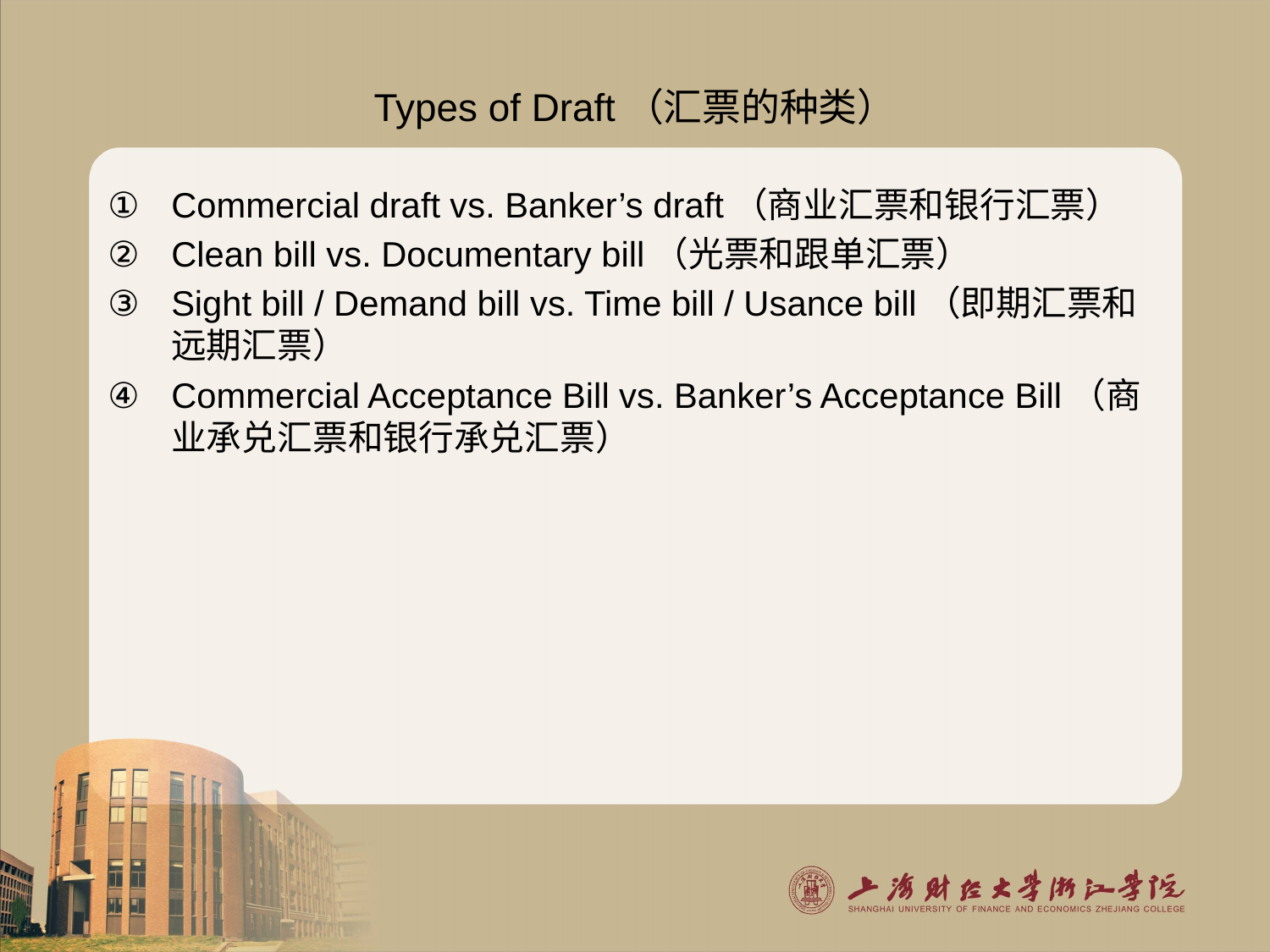

# Types of Draft（汇票的种类）
Commercial draft vs. Banker’s draft（商业汇票和银行汇票）
Clean bill vs. Documentary bill（光票和跟单汇票）
Sight bill / Demand bill vs. Time bill / Usance bill（即期汇票和远期汇票）
Commercial Acceptance Bill vs. Banker’s Acceptance Bill（商业承兑汇票和银行承兑汇票）